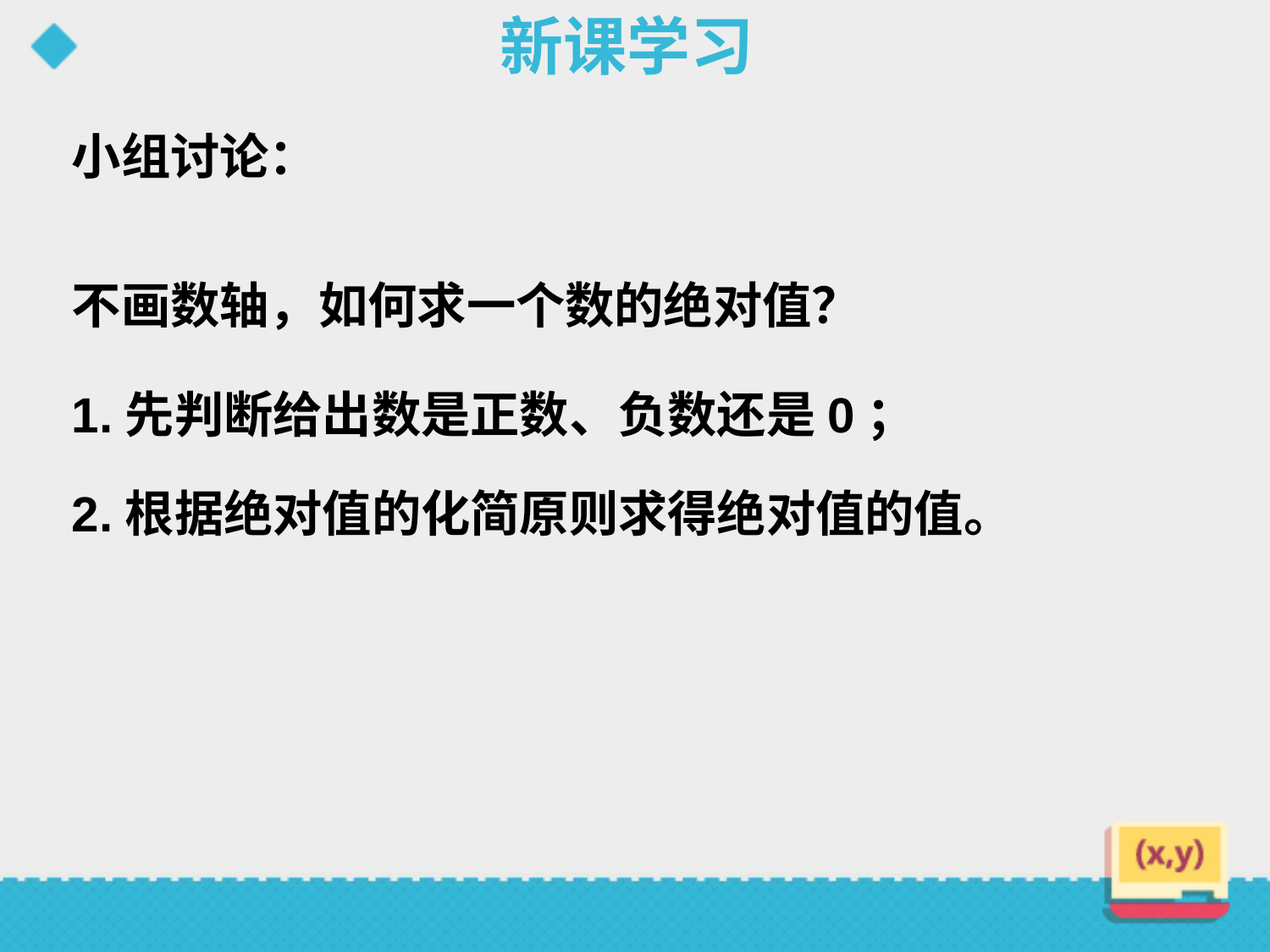

新课学习
小组讨论：
不画数轴，如何求一个数的绝对值？
1.先判断给出数是正数、负数还是0；
2.根据绝对值的化简原则求得绝对值的值。